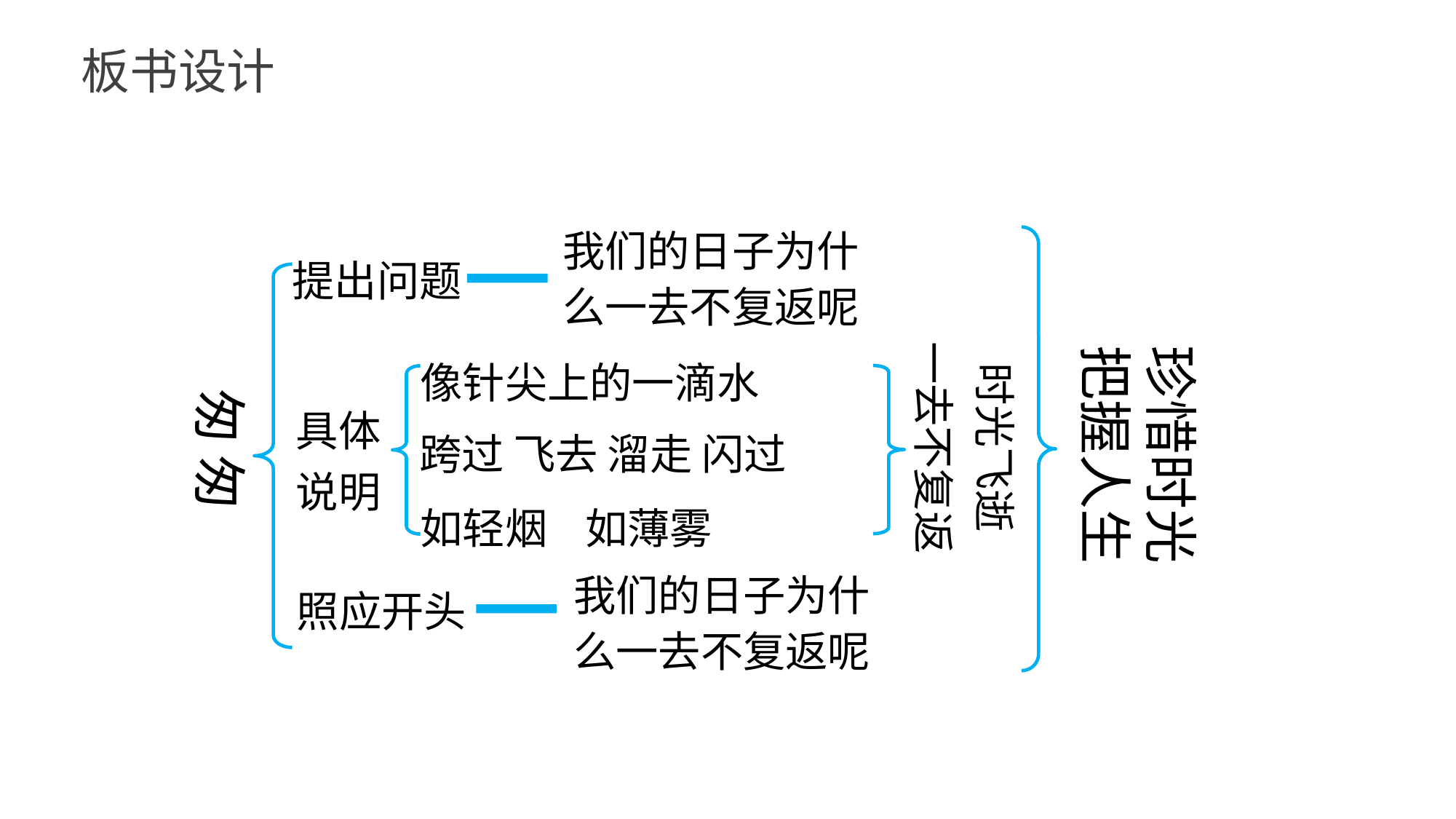

板书设计
我们的日子为什么一去不复返呢

提出问题

时光飞逝
一去不复返

珍惜时光
把握人生
像针尖上的一滴水

匆 匆
具体说明
跨过 飞去 溜走 闪过
如轻烟    如薄雾
我们的日子为什么一去不复返呢
照应开头